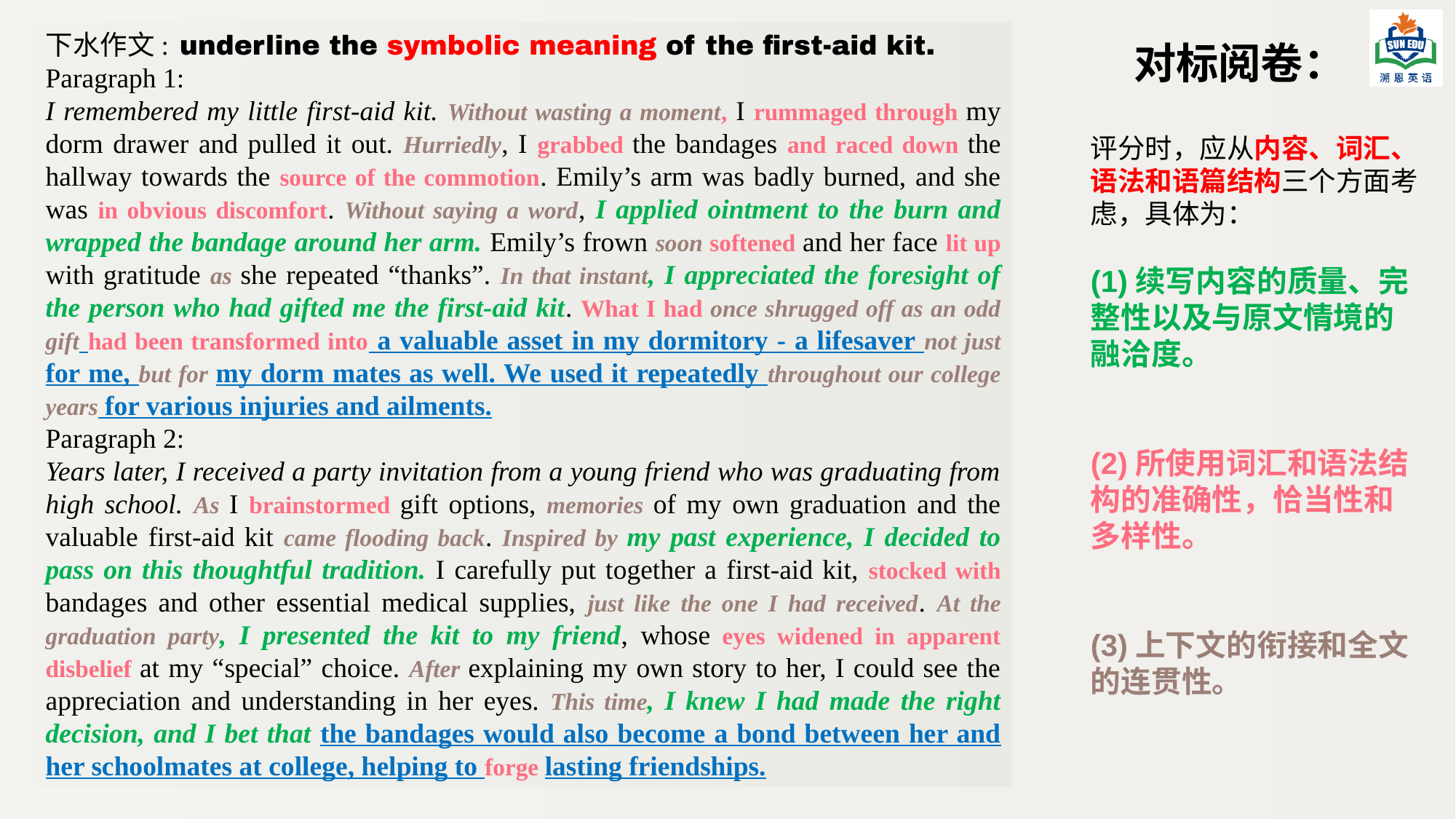

下水作文:
Paragraph 1:
I remembered my little first-aid kit. Without wasting a moment, I rummaged through my dorm drawer and pulled it out. Hurriedly, I grabbed the bandages and raced down the hallway towards the source of the commotion. Emily’s arm was badly burned, and she was in obvious discomfort. Without saying a word, I applied ointment to the burn and wrapped the bandage around her arm. Emily’s frown soon softened and her face lit up with gratitude as she repeated “thanks”. In that instant, I appreciated the foresight of the person who had gifted me the first-aid kit. What I had once shrugged off as an odd gift had been transformed into a valuable asset in my dormitory - a lifesaver not just for me, but for my dorm mates as well. We used it repeatedly throughout our college years for various injuries and ailments.
Paragraph 2:
Years later, I received a party invitation from a young friend who was graduating from high school. As I brainstormed gift options, memories of my own graduation and the valuable first-aid kit came flooding back. Inspired by my past experience, I decided to pass on this thoughtful tradition. I carefully put together a first-aid kit, stocked with bandages and other essential medical supplies, just like the one I had received. At the graduation party, I presented the kit to my friend, whose eyes widened in apparent disbelief at my “special” choice. After explaining my own story to her, I could see the appreciation and understanding in her eyes. This time, I knew I had made the right decision, and I bet that the bandages would also become a bond between her and her schoolmates at college, helping to forge lasting friendships.
下水作文:
Paragraph 1:
I remembered my little first-aid kit. Without wasting a moment, I rummaged through my dorm drawer and pulled it out. Hurriedly, I grabbed the bandages and raced down the hallway towards the source of the commotion. Emily’s arm was badly burned, and she was in obvious discomfort. Without saying a word, I applied ointment to the burn and wrapped the bandage around her arm. Emily’s frown soon softened and her face lit up with gratitude as she repeated “thanks”. In that instant, I appreciated the foresight of the person who had gifted me the first-aid kit. What I had once shrugged off as an odd gift had been transformed into a valuable asset in my dormitory - a lifesaver not just for me, but for my dorm mates as well. We used it repeatedly throughout our college years for various injuries and ailments.
Paragraph 2:
Years later, I received a party invitation from a young friend who was graduating from high school. As I brainstormed gift options, memories of my own graduation and the valuable first-aid kit came flooding back. Inspired by my past experience, I decided to pass on this thoughtful tradition. I carefully put together a first-aid kit, stocked with bandages and other essential medical supplies, just like the one I had received. At the graduation party, I presented the kit to my friend, whose eyes widened in apparent disbelief at my “special” choice. After explaining my own story to her, I could see the appreciation and understanding in her eyes. This time, I knew I had made the right decision, and I bet that the bandages would also become a bond between her and her schoolmates at college, helping to forge lasting friendships.
下水作文:
Paragraph 1:
I remembered my little first-aid kit. Without wasting a moment, I rummaged through my dorm drawer and pulled it out. Hurriedly, I grabbed the bandages and raced down the hallway towards the source of the commotion. Emily’s arm was badly burned, and she was in obvious discomfort. Without saying a word, I applied ointment to the burn and wrapped the bandage around her arm. Emily’s frown soon softened and her face lit up with gratitude as she repeated “thanks”. In that instant, I appreciated the foresight of the person who had gifted me the first-aid kit. What I had once shrugged off as an odd gift had been transformed into a valuable asset in my dormitory - a lifesaver not just for me, but for my dorm mates as well. We used it repeatedly throughout our college years for various injuries and ailments.
Paragraph 2:
Years later, I received a party invitation from a young friend who was graduating from high school. As I brainstormed gift options, memories of my own graduation and the valuable first-aid kit came flooding back. Inspired by my past experience, I decided to pass on this thoughtful tradition. I carefully put together a first-aid kit, stocked with bandages and other essential medical supplies, just like the one I had received. At the graduation party, I presented the kit to my friend, whose eyes widened in apparent disbelief at my “special” choice. After explaining my own story to her, I could see the appreciation and understanding in her eyes. This time, I knew I had made the right decision, and I bet that the bandages would also become a bond between her and her schoolmates at college, helping to forge lasting friendships.
下水作文:
Paragraph 1:
I remembered my little first-aid kit. Without wasting a moment, I rummaged through my dorm drawer and pulled it out. Hurriedly, I grabbed the bandages and raced down the hallway towards the source of the commotion. Emily’s arm was badly burned, and she was in obvious discomfort. Without saying a word, I applied ointment to the burn and wrapped the bandage around her arm. Emily’s frown soon softened and her face lit up with gratitude as she repeated “thanks”. In that instant, I appreciated the foresight of the person who had gifted me the first-aid kit. What I had once shrugged off as an odd gift had been transformed into a valuable asset in my dormitory - a lifesaver not just for me, but for my dorm mates as well. We used it repeatedly throughout our college years for various injuries and ailments.
Paragraph 2:
Years later, I received a party invitation from a young friend who was graduating from high school. As I brainstormed gift options, memories of my own graduation and the valuable first-aid kit came flooding back. Inspired by my past experience, I decided to pass on this thoughtful tradition. I carefully put together a first-aid kit, stocked with bandages and other essential medical supplies, just like the one I had received. At the graduation party, I presented the kit to my friend, whose eyes widened in apparent disbelief at my “special” choice. After explaining my own story to her, I could see the appreciation and understanding in her eyes. This time, I knew I had made the right decision, and I bet that the bandages would also become a bond between her and her schoolmates at college, helping to forge lasting friendships.
下水作文:
Paragraph 1:
I remembered my little first-aid kit. Without wasting a moment, I rummaged through my dorm drawer and pulled it out. Hurriedly, I grabbed the bandages and raced down the hallway towards the source of the commotion. Emily’s arm was badly burned, and she was in obvious discomfort. Without saying a word, I applied ointment to the burn and wrapped the bandage around her arm. Emily’s frown soon softened and her face lit up with gratitude as she repeated “thanks”. In that instant, I appreciated the foresight of the person who had gifted me the first-aid kit. What I had once shrugged off as an odd gift had been transformed into a valuable asset in my dormitory - a lifesaver not just for me, but for my dorm mates as well. We used it repeatedly throughout our college years for various injuries and ailments.
Paragraph 2:
Years later, I received a party invitation from a young friend who was graduating from high school. As I brainstormed gift options, memories of my own graduation and the valuable first-aid kit came flooding back. Inspired by my past experience, I decided to pass on this thoughtful tradition. I carefully put together a first-aid kit, stocked with bandages and other essential medical supplies, just like the one I had received. At the graduation party, I presented the kit to my friend, whose eyes widened in apparent disbelief at my “special” choice. After explaining my own story to her, I could see the appreciation and understanding in her eyes. This time, I knew I had made the right decision, and I bet that the bandages would also become a bond between her and her schoolmates at college, helping to forge lasting friendships.
underline the symbolic meaning of the first-aid kit.
对标阅卷：
评分时，应从内容、词汇、语法和语篇结构三个方面考虑，具体为：

(1)续写内容的质量、完整性以及与原文情境的融洽度。

(2)所使用词汇和语法结构的准确性，恰当性和多样性。

(3)上下文的衔接和全文的连贯性。